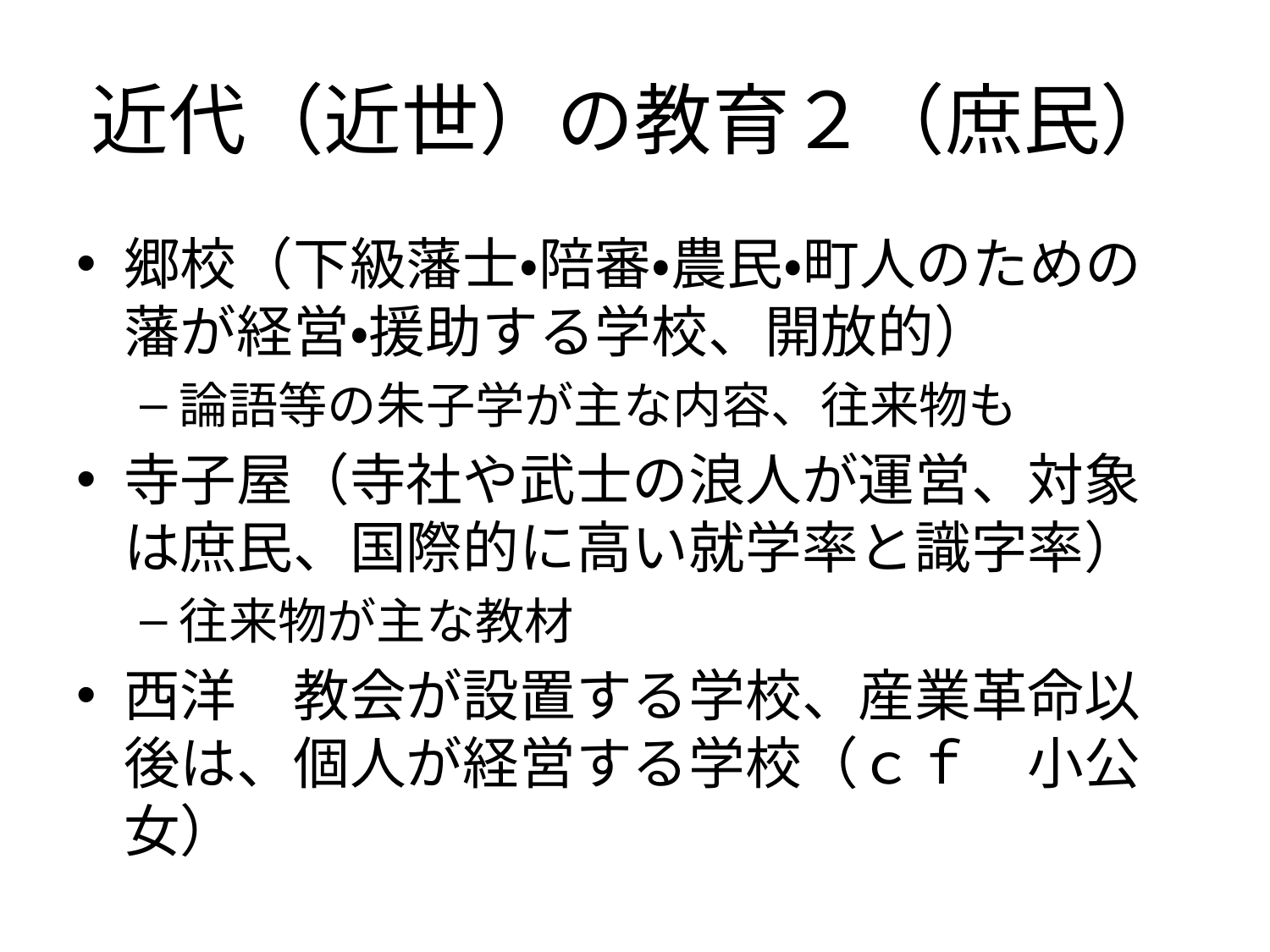

# 近代（近世）の教育２（庶民）
郷校（下級藩士・陪審・農民・町人のための藩が経営・援助する学校、開放的）
論語等の朱子学が主な内容、往来物も
寺子屋（寺社や武士の浪人が運営、対象は庶民、国際的に高い就学率と識字率）
往来物が主な教材
西洋　教会が設置する学校、産業革命以後は、個人が経営する学校（ｃｆ　小公女）